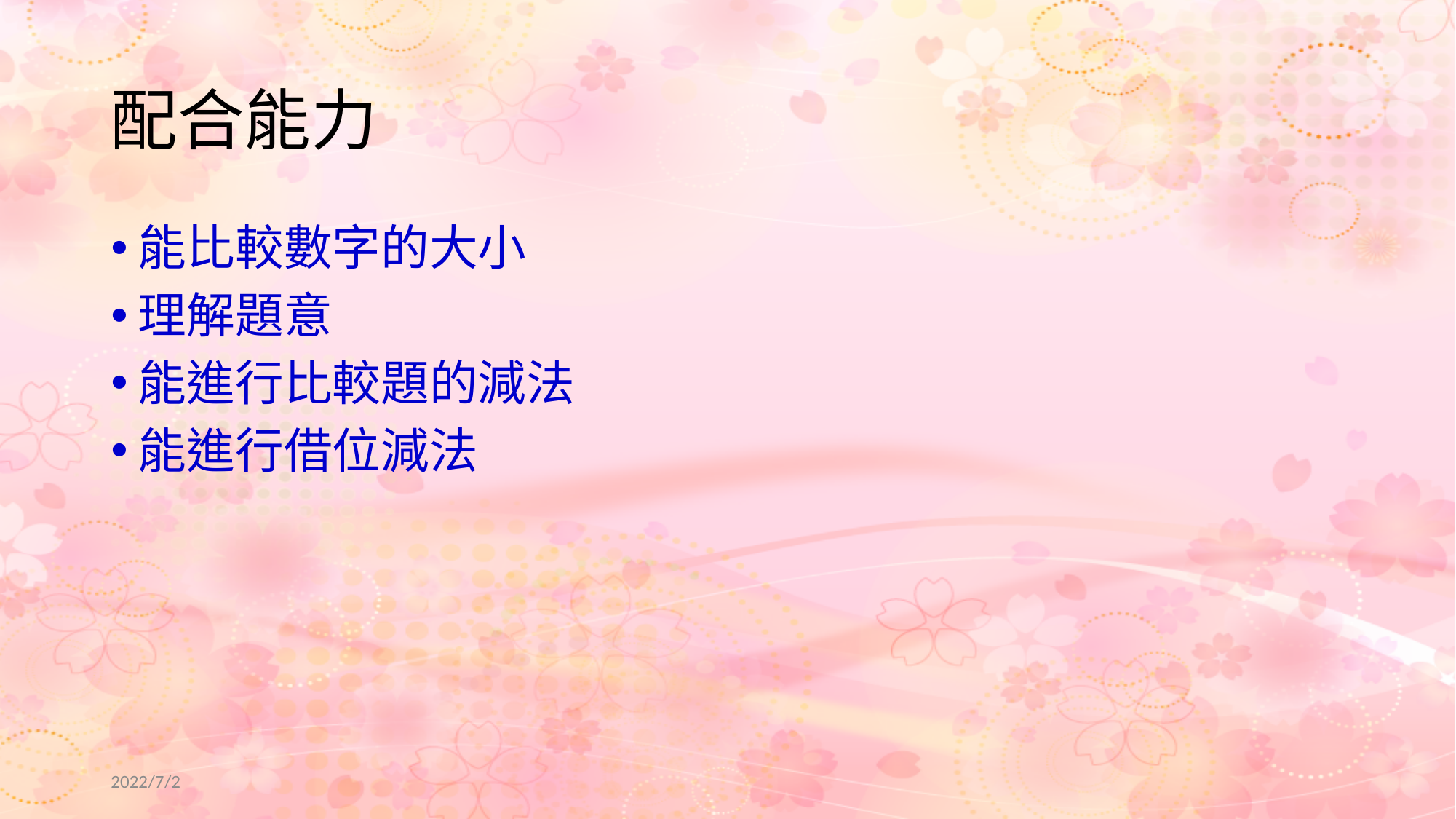

# 配合能力
能比較數字的大小
理解題意
能進行比較題的減法
能進行借位減法
2022/7/2